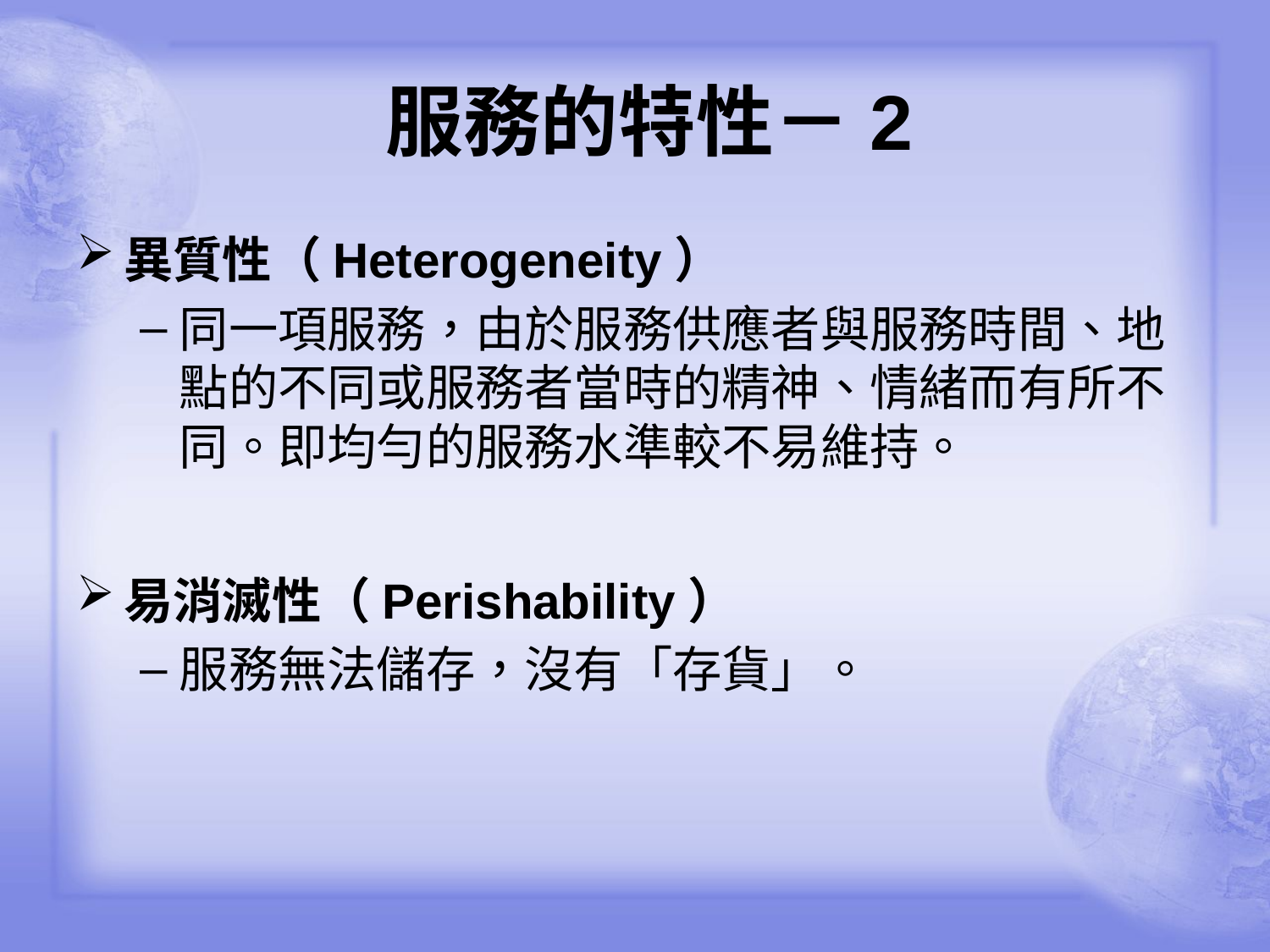

服務的特性－2
異質性（Heterogeneity）
同一項服務，由於服務供應者與服務時間、地點的不同或服務者當時的精神、情緒而有所不同。即均勻的服務水準較不易維持。

易消滅性（Perishability）
服務無法儲存，沒有「存貨」。